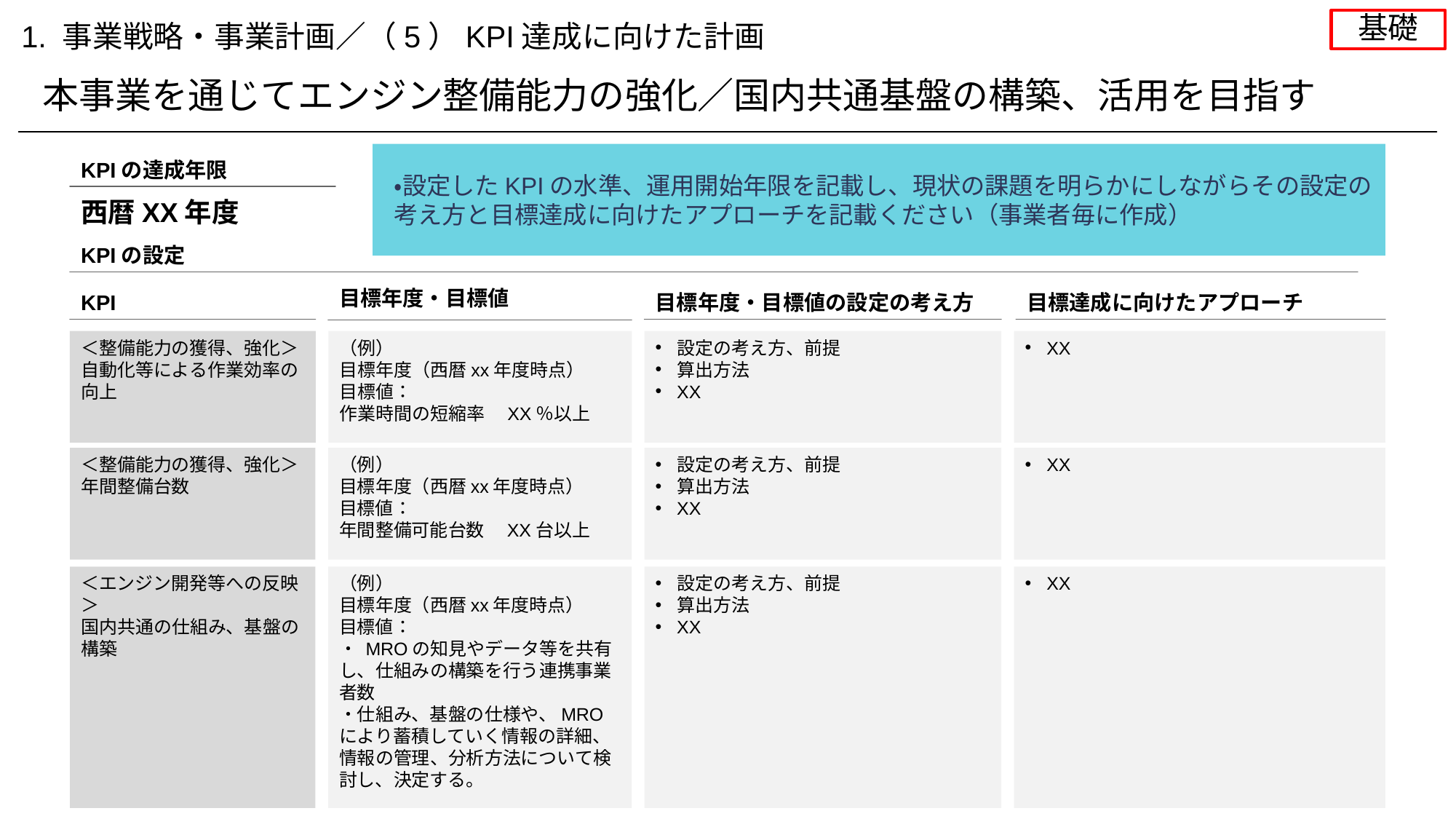

基礎
1. 事業戦略・事業計画／（5）KPI達成に向けた計画
本事業を通じてエンジン整備能力の強化／国内共通基盤の構築、活用を目指す
・設定したKPIの水準、運用開始年限を記載し、現状の課題を明らかにしながらその設定の考え方と目標達成に向けたアプローチを記載ください（事業者毎に作成）
KPIの達成年限
西暦XX年度
KPIの設定
目標年度・目標値
KPI
目標年度・目標値の設定の考え方
目標達成に向けたアプローチ
XX
（例）
目標年度（西暦xx年度時点）
目標値：
作業時間の短縮率　XX％以上
設定の考え方、前提
算出方法
XX
＜整備能力の獲得、強化＞
自動化等による作業効率の向上
XX
（例）
目標年度（西暦xx年度時点）
目標値：
年間整備可能台数　XX台以上
設定の考え方、前提
算出方法
XX
＜整備能力の獲得、強化＞
年間整備台数
＜エンジン開発等への反映＞
国内共通の仕組み、基盤の構築
XX
（例）
目標年度（西暦xx年度時点）
目標値：
・ MROの知見やデータ等を共有し、仕組みの構築を行う連携事業者数
・仕組み、基盤の仕様や、MROにより蓄積していく情報の詳細、情報の管理、分析方法について検討し、決定する。
設定の考え方、前提
算出方法
XX